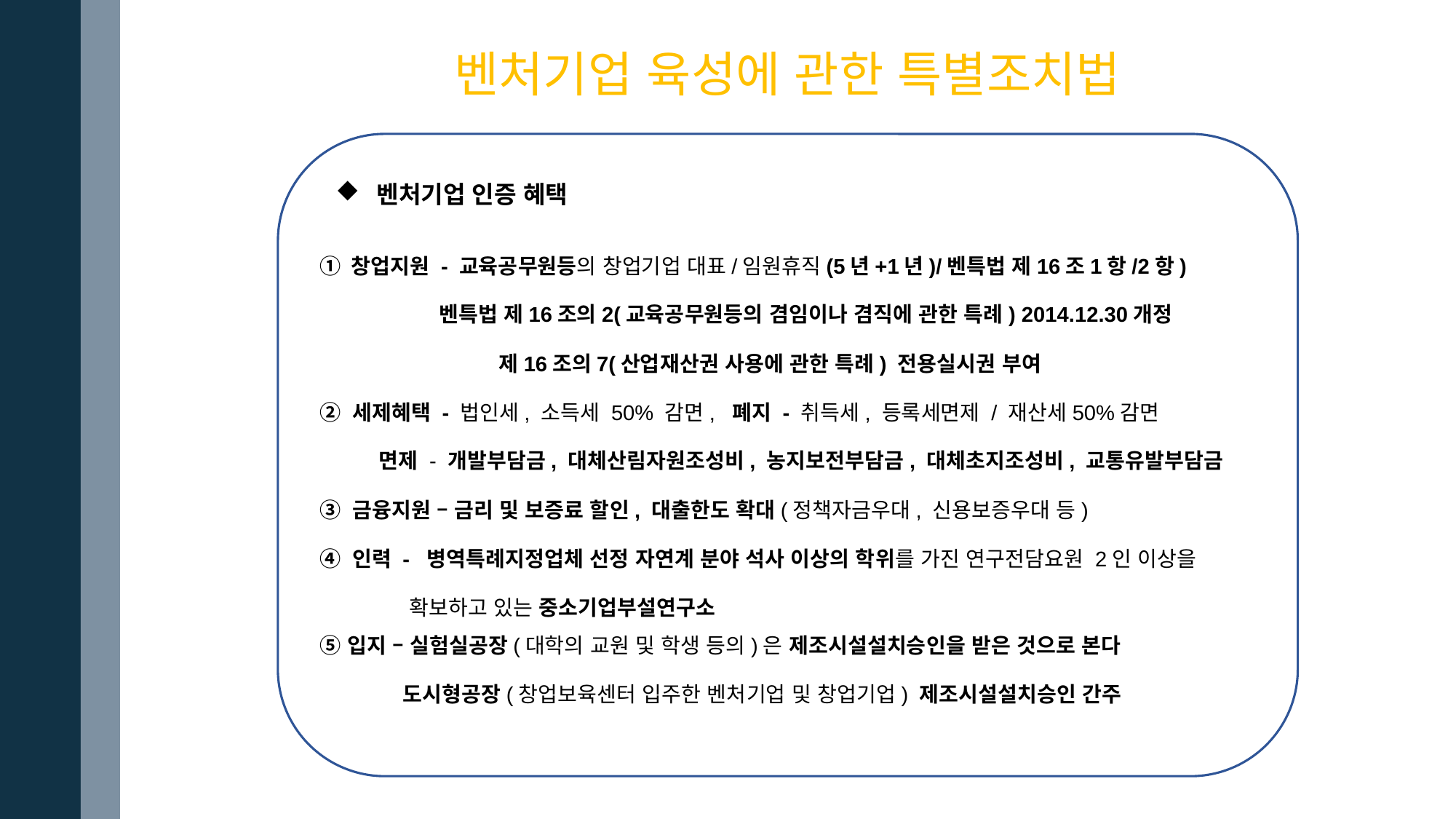

벤처기업 육성에 관한 특별조치법

① 창업지원 - 교육공무원등의 창업기업 대표/임원휴직(5년+1년)/벤특법 제16조1항/2항)
                   벤특법 제16조의2(교육공무원등의 겸임이나 겸직에 관한 특례) 2014.12.30개정
                             제16조의7(산업재산권 사용에 관한 특례) 전용실시권 부여
② 세제혜택 - 법인세, 소득세 50% 감면,  폐지 - 취득세, 등록세면제 / 재산세50%감면
         면제 - 개발부담금, 대체산림자원조성비, 농지보전부담금, 대체초지조성비, 교통유발부담금
③ 금융지원 – 금리 및 보증료 할인, 대출한도 확대(정책자금우대, 신용보증우대 등)
④ 인력 -  병역특례지정업체 선정 자연계 분야 석사 이상의 학위를 가진 연구전담요원 2인 이상을
              확보하고 있는 중소기업부설연구소
⑤ 입지 – 실험실공장(대학의 교원 및 학생 등의)은 제조시설설치승인을 받은 것으로 본다
             도시형공장(창업보육센터 입주한 벤처기업 및 창업기업) 제조시설설치승인 간주
벤처기업 인증 혜택